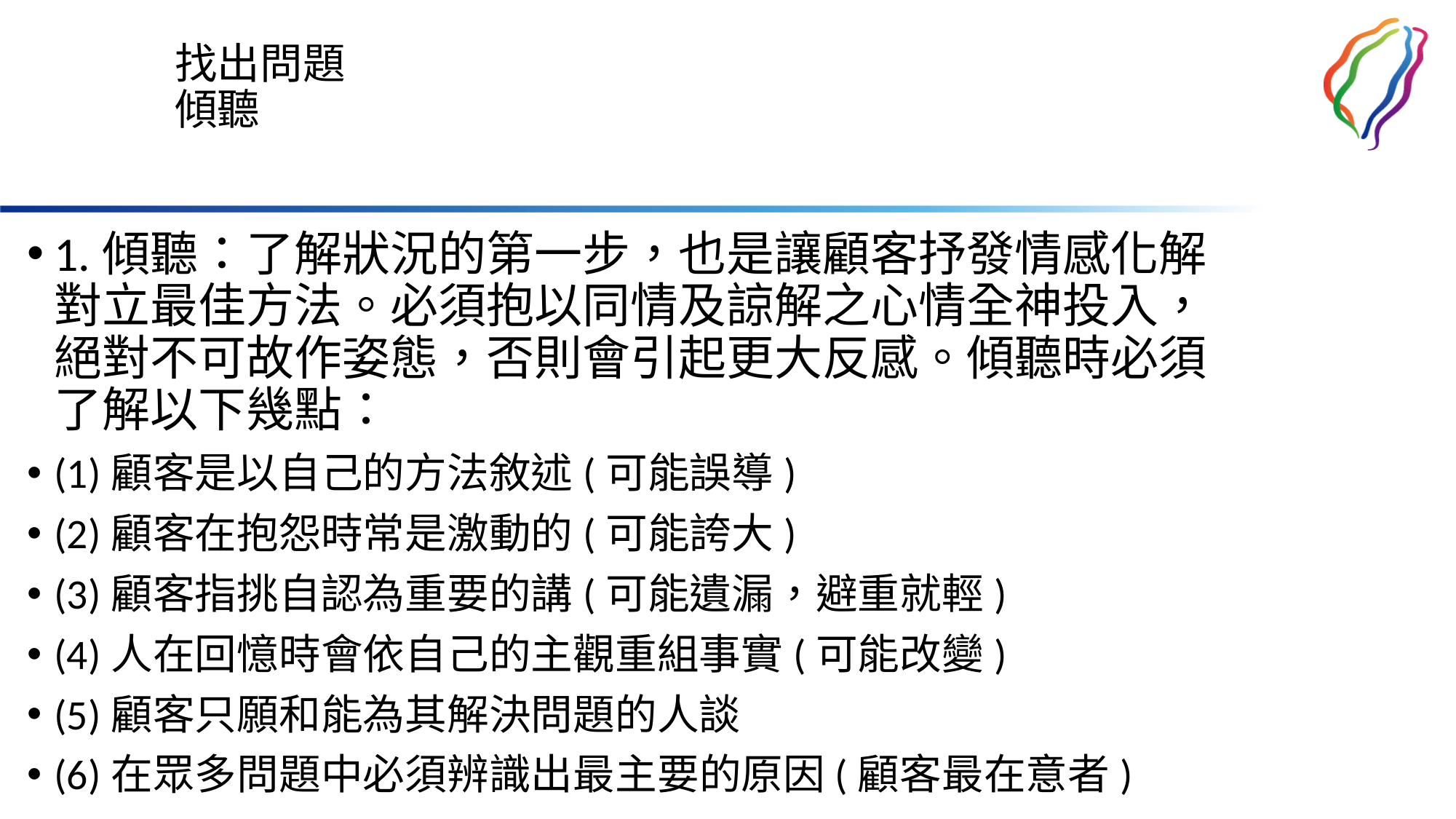

# 找出問題 傾聽
1.傾聽：了解狀況的第一步，也是讓顧客抒發情感化解對立最佳方法。必須抱以同情及諒解之心情全神投入，絕對不可故作姿態，否則會引起更大反感。傾聽時必須了解以下幾點：
(1)顧客是以自己的方法敘述(可能誤導)
(2)顧客在抱怨時常是激動的(可能誇大)
(3)顧客指挑自認為重要的講(可能遺漏，避重就輕)
(4)人在回憶時會依自己的主觀重組事實(可能改變)
(5)顧客只願和能為其解決問題的人談
(6)在眾多問題中必須辨識出最主要的原因(顧客最在意者)